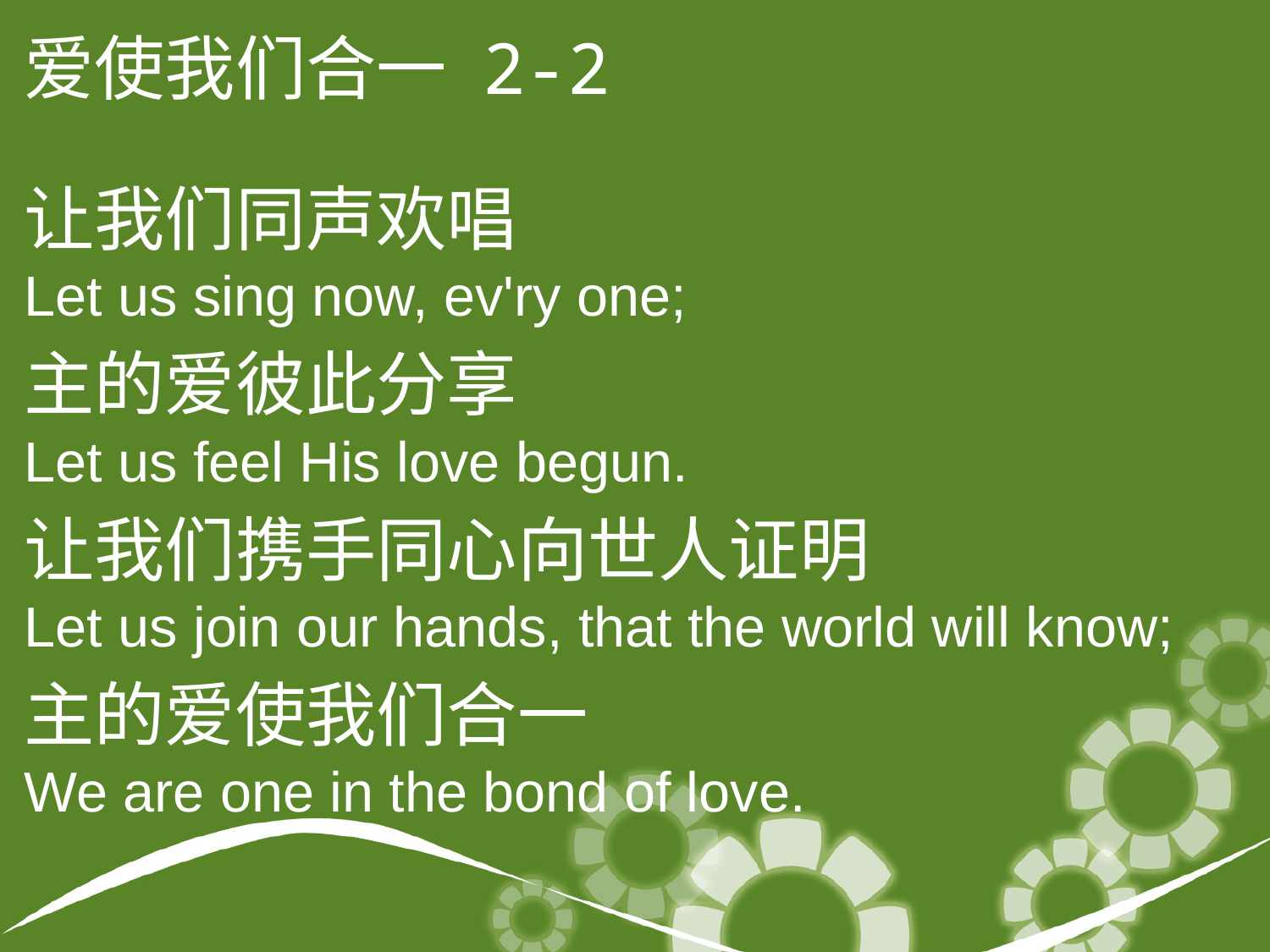

爱使我们合一 2-2

让我们同声欢唱
Let us sing now, ev'ry one;
主的爱彼此分享
Let us feel His love begun.
让我们携手同心向世人证明
Let us join our hands, that the world will know;
主的爱使我们合一
We are one in the bond of love.